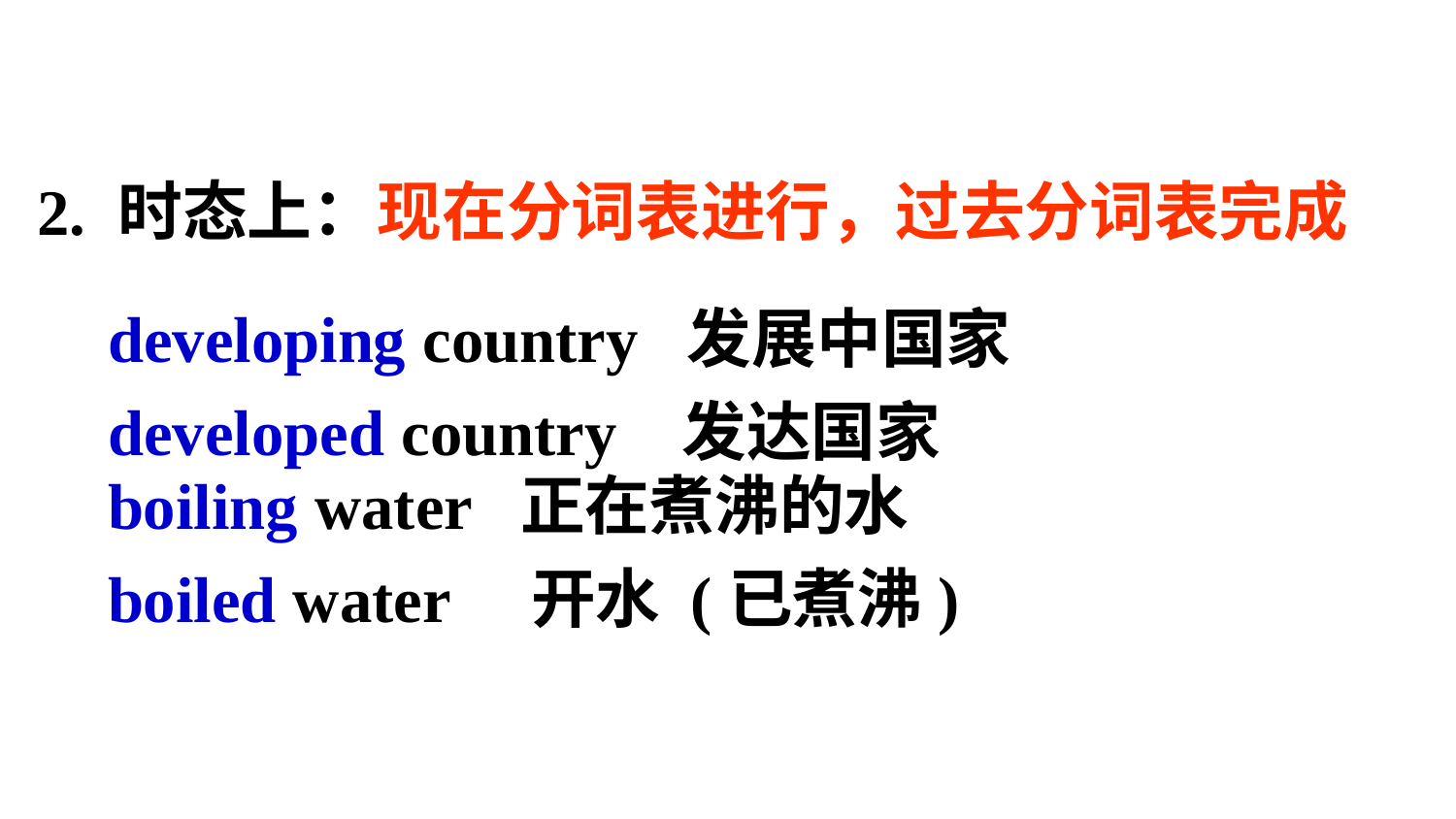

2. 时态上：现在分词表进行，过去分词表完成
developing country  发展中国家
developed country   发达国家
boiling water  正在煮沸的水
boiled water    开水 (已煮沸)